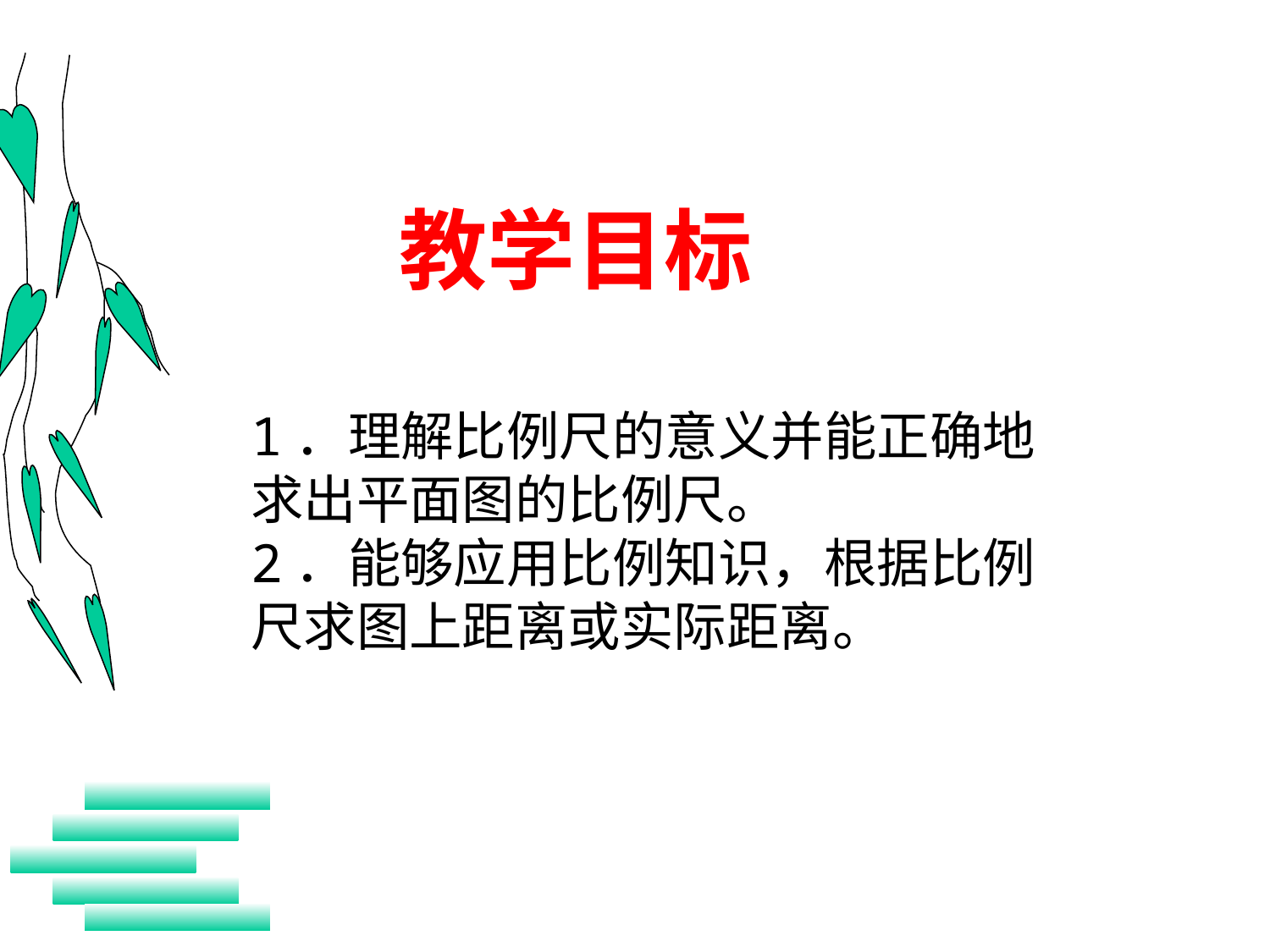

教学目标
1．理解比例尺的意义并能正确地求出平面图的比例尺。
2．能够应用比例知识，根据比例尺求图上距离或实际距离。